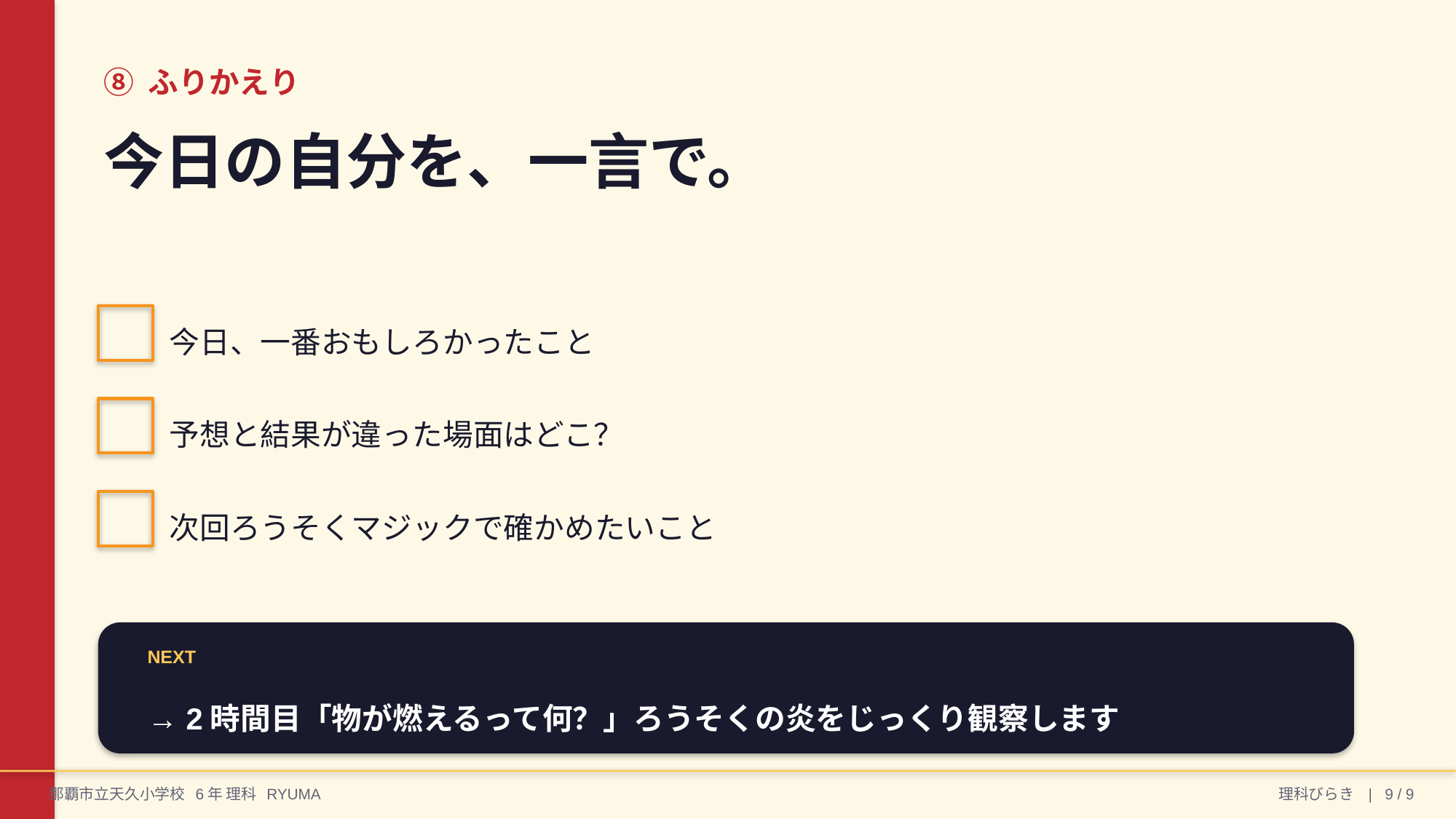

⑧ ふりかえり
今日の自分を、一言で。

今日、一番おもしろかったこと

予想と結果が違った場面はどこ？

次回ろうそくマジックで確かめたいこと

NEXT
→ 2時間目「物が燃えるって何？」ろうそくの炎をじっくり観察します

那覇市立天久小学校  6年 理科  RYUMA
理科びらき   |   9 / 9